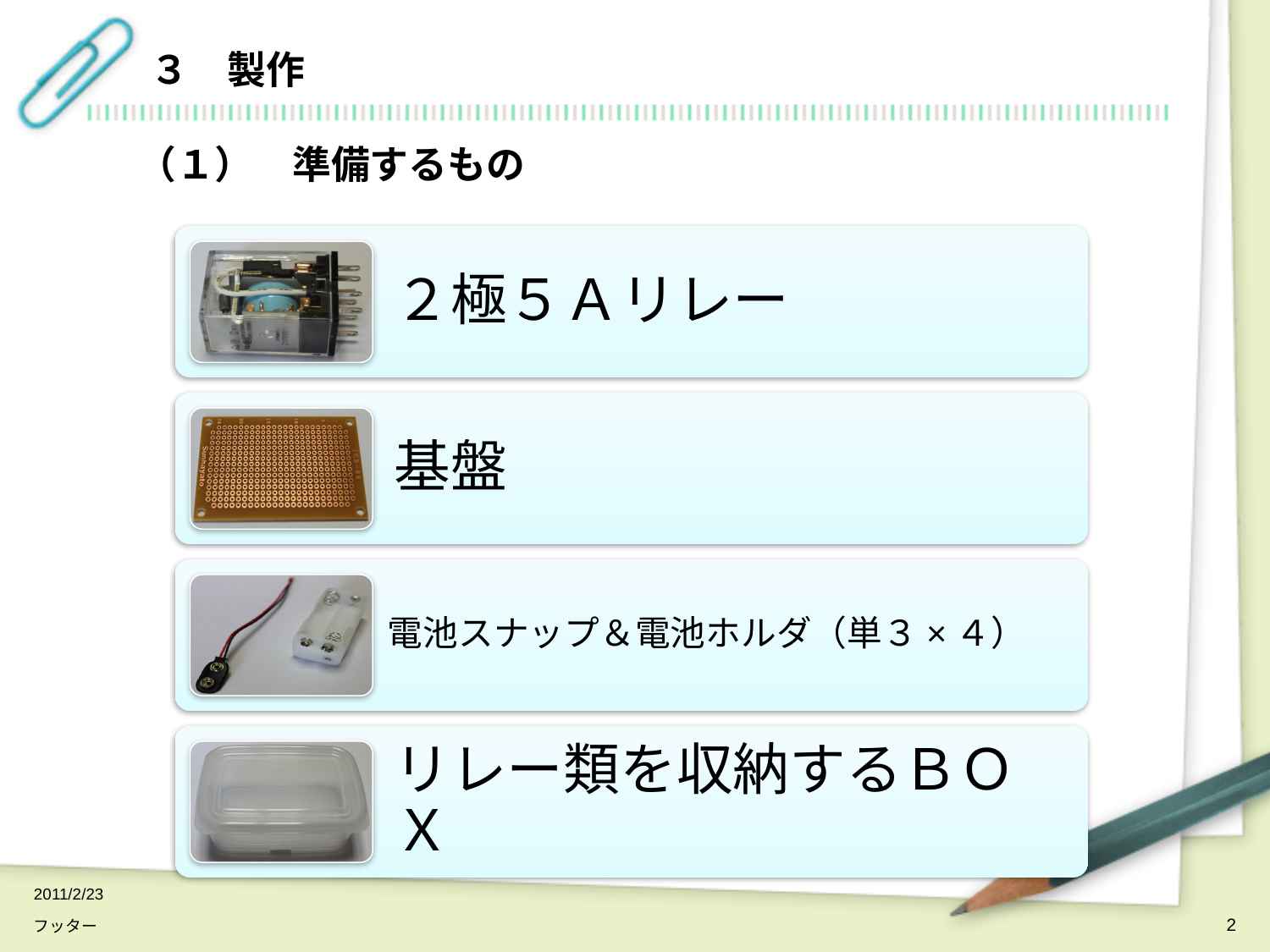

# ３　製作
（１）　準備するもの
２極５Ａリレー
基盤
電池スナップ＆電池ホルダ（単３×４）
リレー類を収納するＢＯＸ
2011/2/23
2
フッター